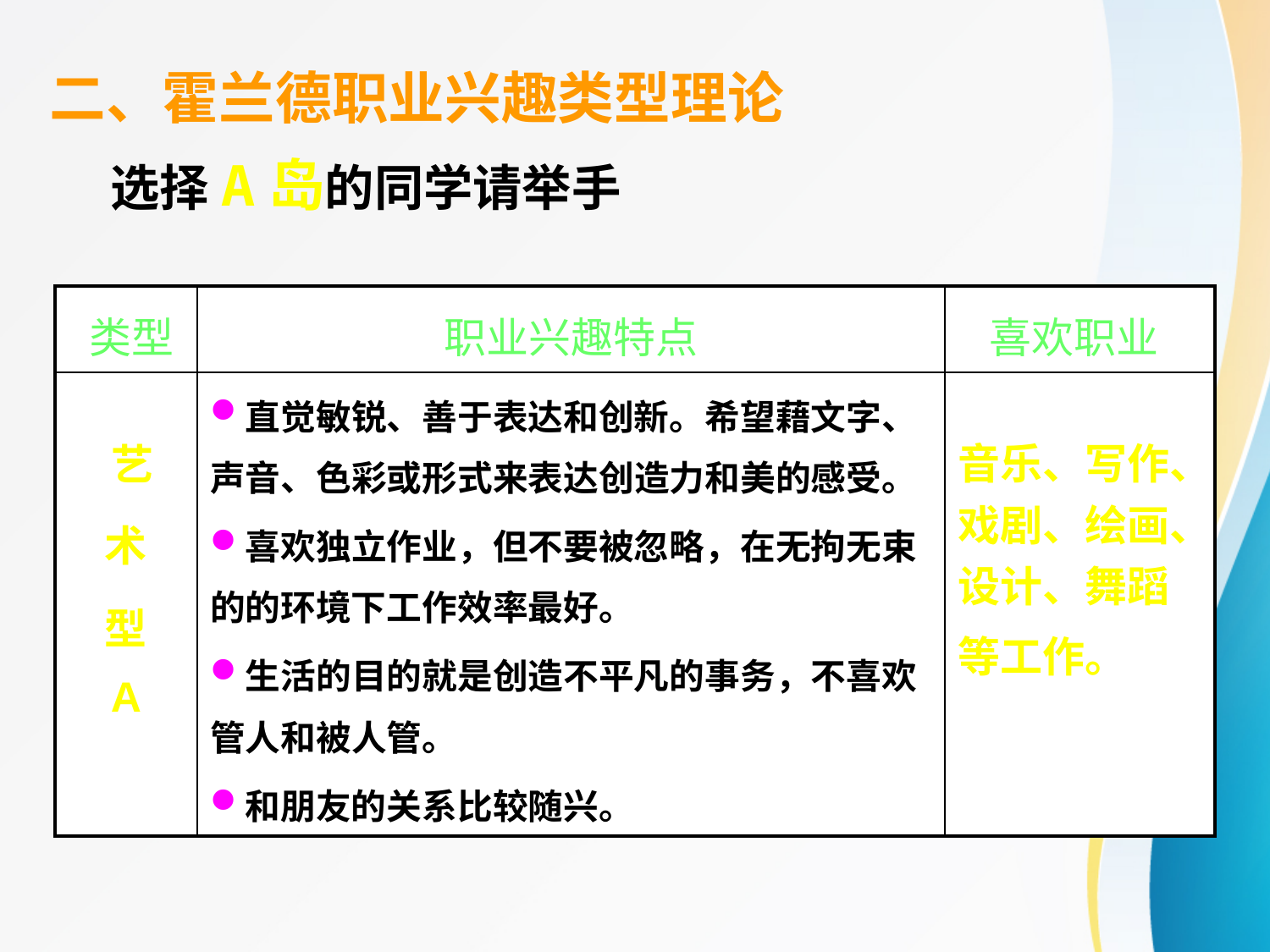

二、霍兰德职业兴趣类型理论
选择A岛的同学请举手
| 类型 | 职业兴趣特点 | 喜欢职业 |
| --- | --- | --- |
| 艺 术 型 A | 直觉敏锐、善于表达和创新。希望藉文字、声音、色彩或形式来表达创造力和美的感受。 喜欢独立作业，但不要被忽略，在无拘无束的的环境下工作效率最好。 生活的目的就是创造不平凡的事务，不喜欢管人和被人管。 和朋友的关系比较随兴。 | 音乐、写作、戏剧、绘画、设计、舞蹈 等工作。 |